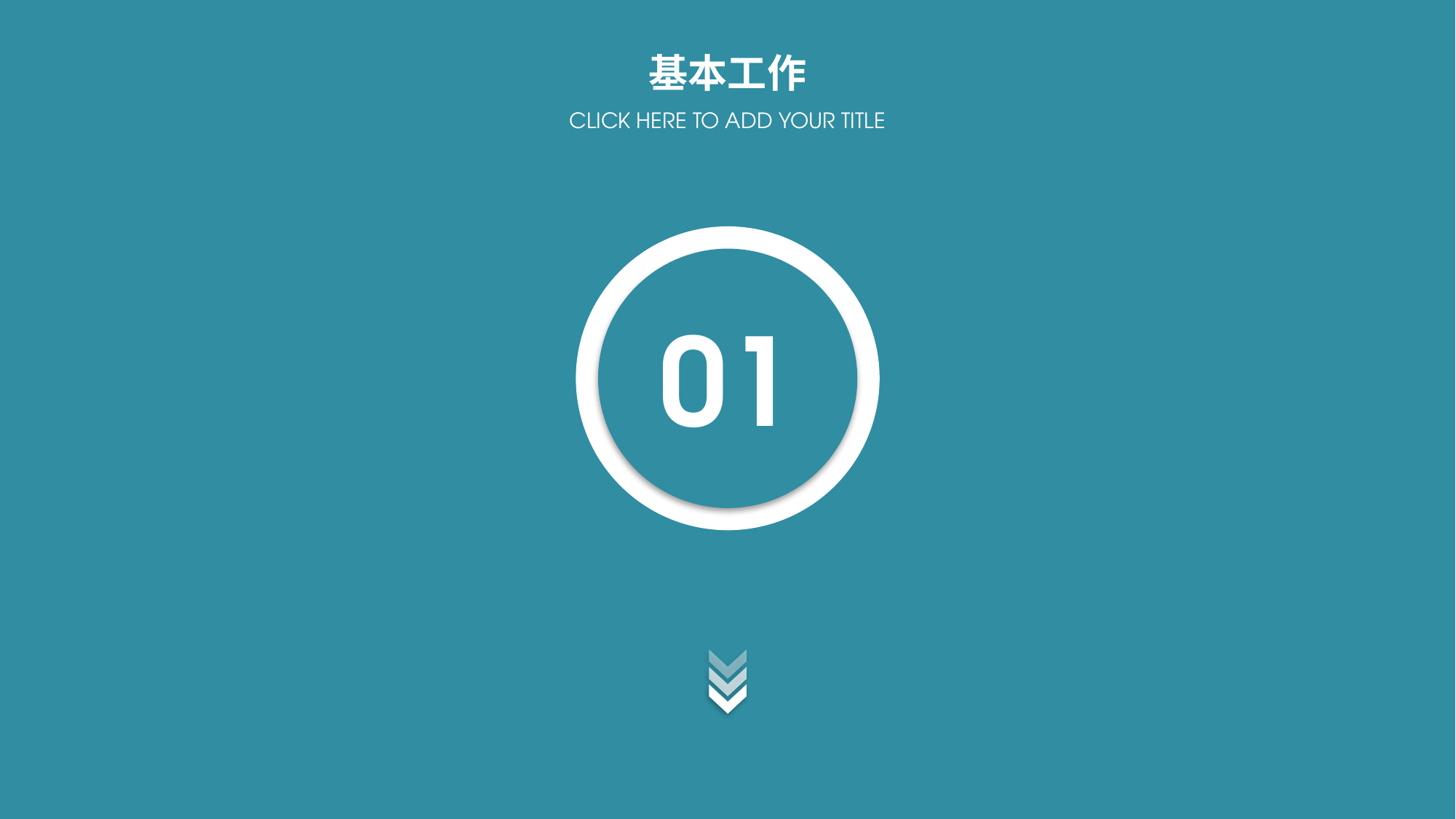

基本工作
CLICK HERE TO ADD YOUR TITLE
01